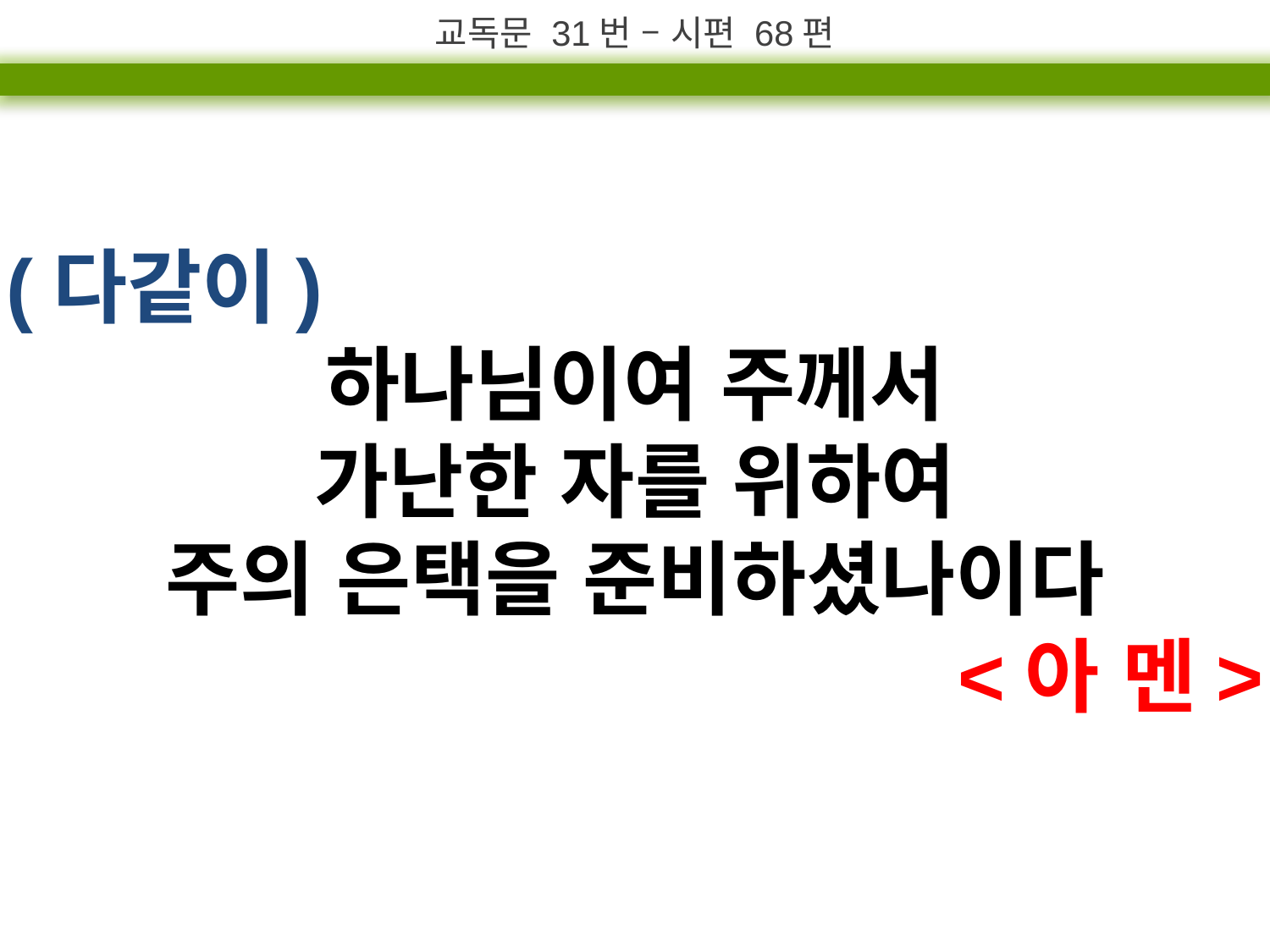

교독문 31번 – 시편 68편

(다같이)
하나님이여 주께서
가난한 자를 위하여
주의 은택을 준비하셨나이다
<아 멘>